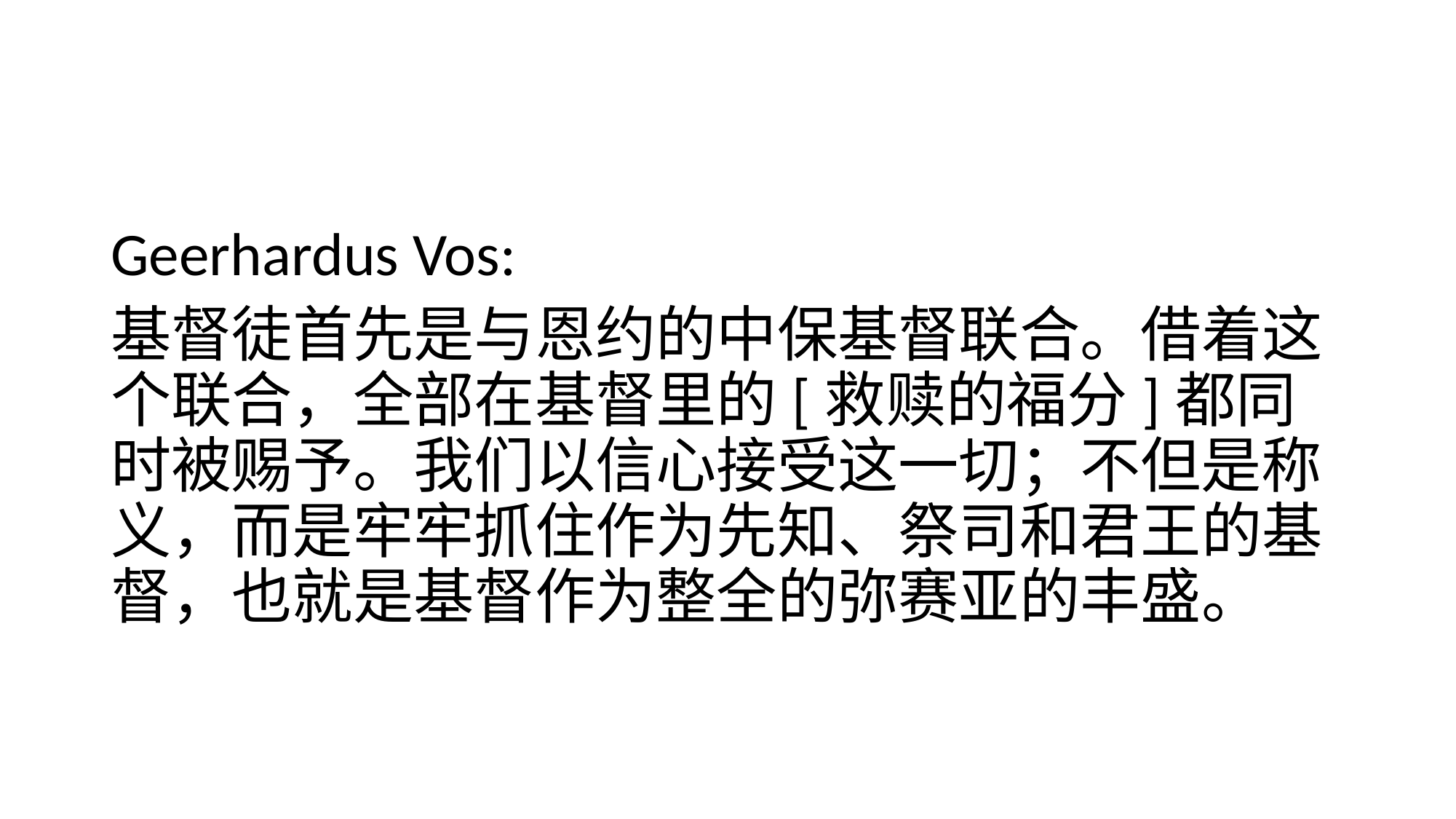

#
Geerhardus Vos:
基督徒首先是与恩约的中保基督联合。借着这个联合，全部在基督里的[救赎的福分]都同时被赐予。我们以信心接受这一切；不但是称义，而是牢牢抓住作为先知、祭司和君王的基督，也就是基督作为整全的弥赛亚的丰盛。